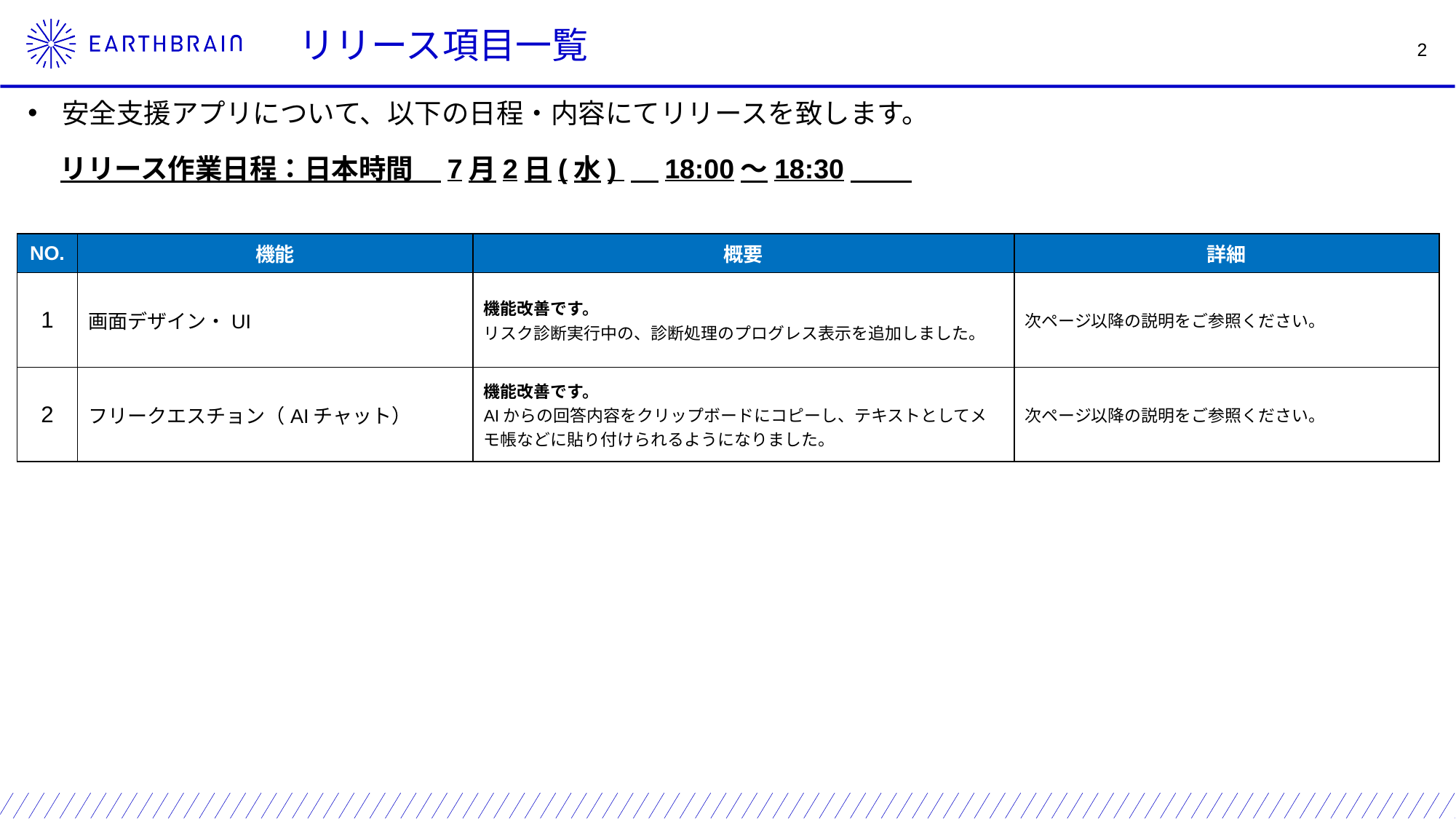

リリース項目一覧
安全支援アプリについて、以下の日程・内容にてリリースを致します。
リリース作業日程：日本時間　7月2日(水) 　18:00～18:30
| NO. | 機能 | 概要 | 詳細 |
| --- | --- | --- | --- |
| 1 | 画面デザイン・UI | 機能改善です。 リスク診断実行中の、診断処理のプログレス表示を追加しました。 | 次ページ以降の説明をご参照ください。 |
| 2 | フリークエスチョン（AIチャット） | 機能改善です。 AIからの回答内容をクリップボードにコピーし、テキストとしてメモ帳などに貼り付けられるようになりました。 | 次ページ以降の説明をご参照ください。 |